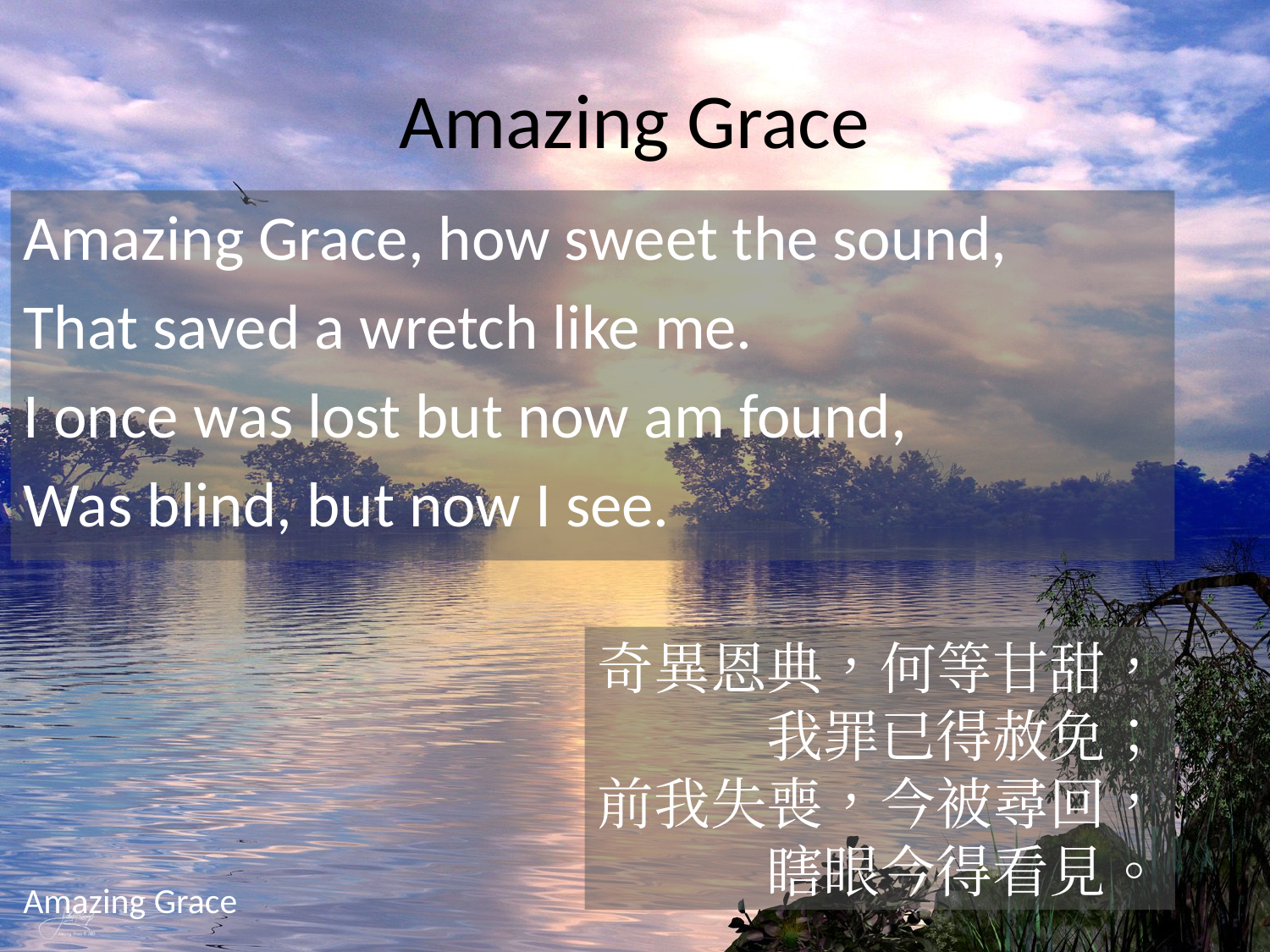

# Amazing Grace
Amazing Grace, how sweet the sound,
That saved a wretch like me.
I once was lost but now am found,
Was blind, but now I see.
奇異恩典，何等甘甜，
我罪已得赦免；
前我失喪，今被尋回，
瞎眼今得看見。
Amazing Grace